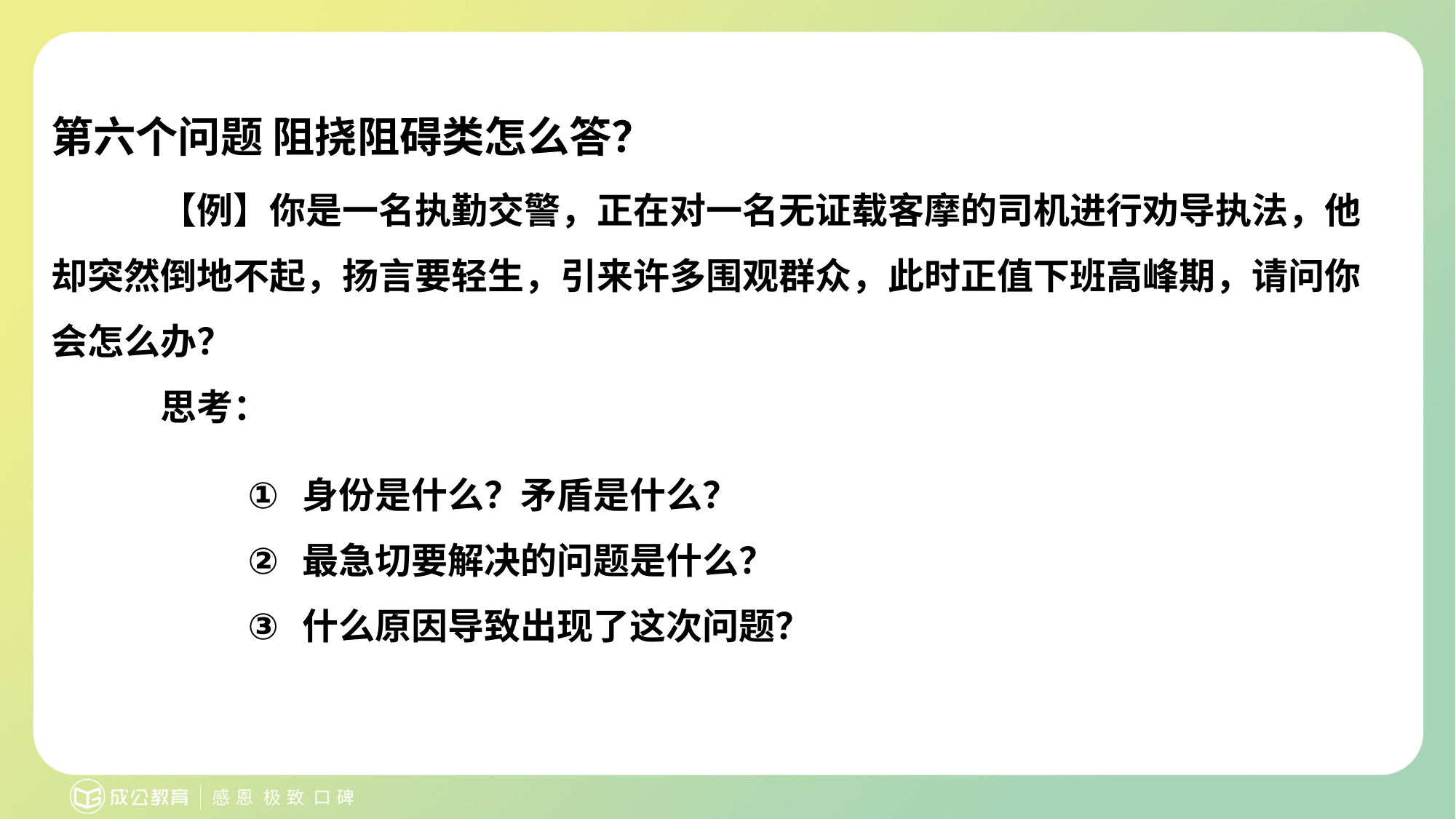

# 第六个问题 阻挠阻碍类怎么答？
【例】你是一名执勤交警，正在对一名无证载客摩的司机进行劝导执法，他却突然倒地不起，扬言要轻生，引来许多围观群众，此时正值下班高峰期，请问你会怎么办？
思考：

身份是什么？矛盾是什么？
最急切要解决的问题是什么？
什么原因导致出现了这次问题？